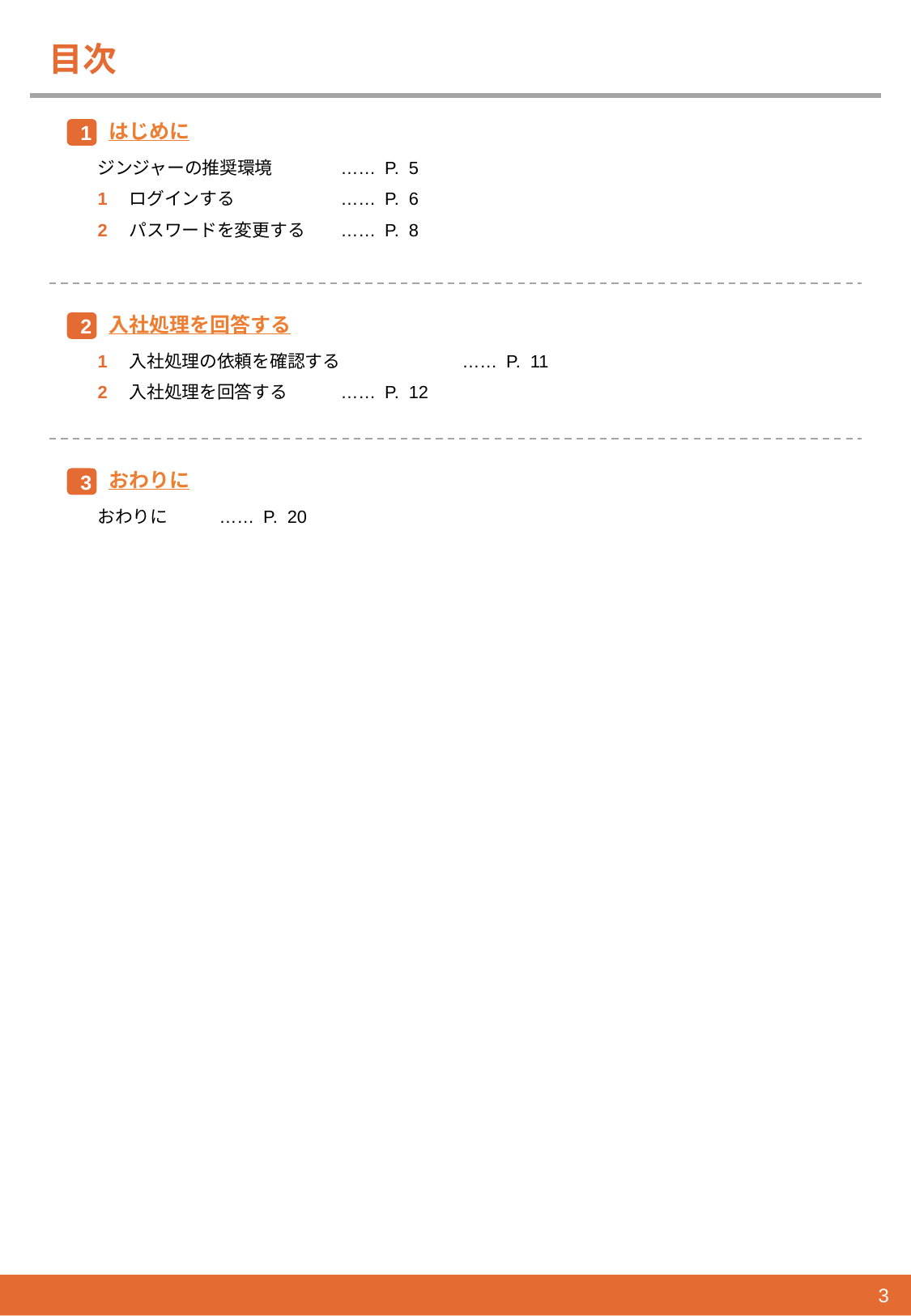

# 目次
はじめに
1
ジンジャーの推奨環境	…… P.  5
1　ログインする　	…… P.  6
2　パスワードを変更する	…… P.  8
入社処理を回答する
2
1　入社処理の依頼を確認する　	…… P.  11
2　入社処理を回答する　	…… P.  12
おわりに
3
おわりに　	…… P.  20
3